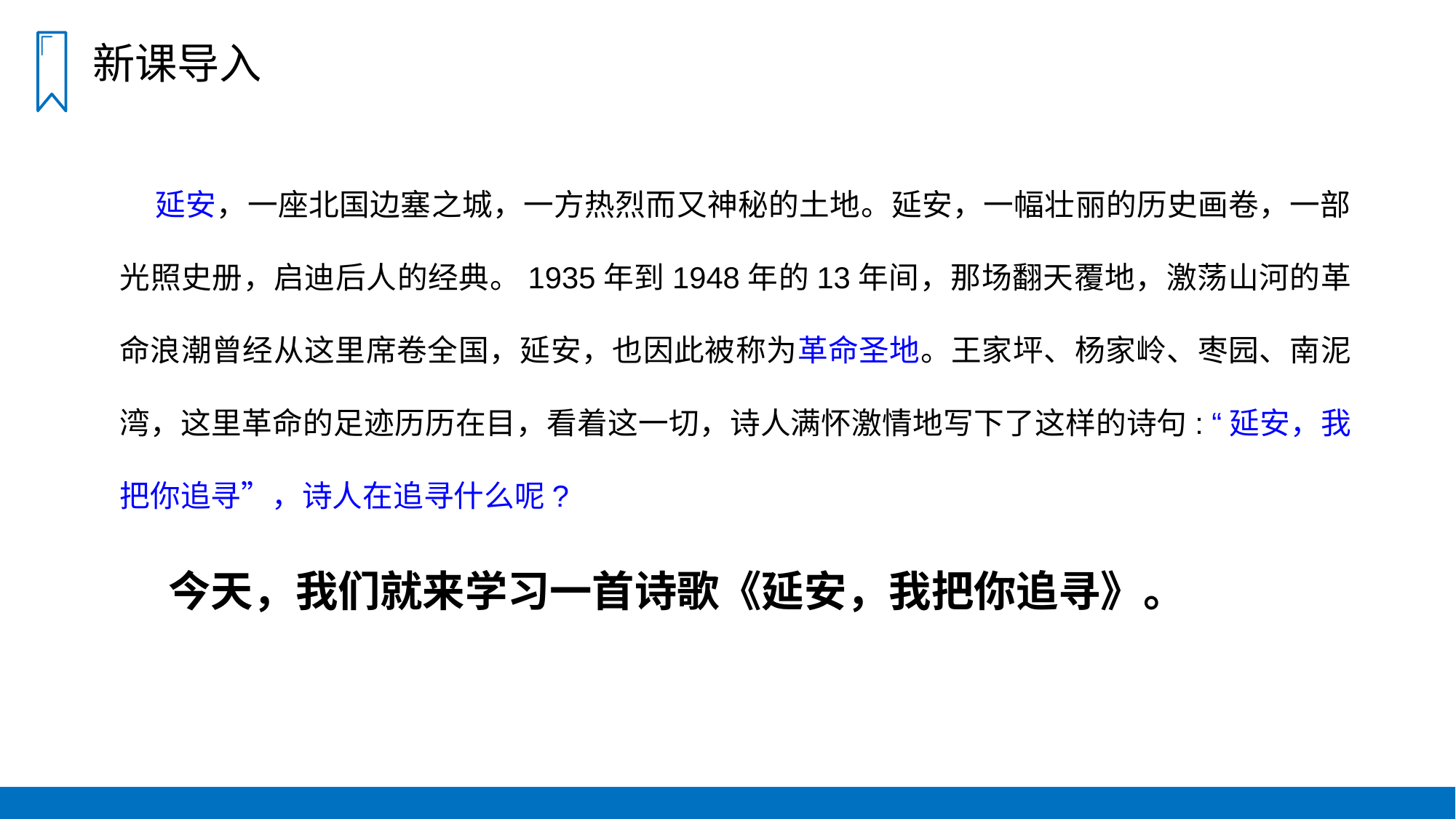

新课导入
    延安，一座北国边塞之城，一方热烈而又神秘的土地。延安，一幅壮丽的历史画卷，一部光照史册，启迪后人的经典。1935年到1948年的13年间，那场翻天覆地，激荡山河的革命浪潮曾经从这里席卷全国，延安，也因此被称为革命圣地。王家坪、杨家岭、枣园、南泥湾，这里革命的足迹历历在目，看着这一切，诗人满怀激情地写下了这样的诗句: “延安，我把你追寻”，诗人在追寻什么呢?
    今天，我们就来学习一首诗歌《延安，我把你追寻》。